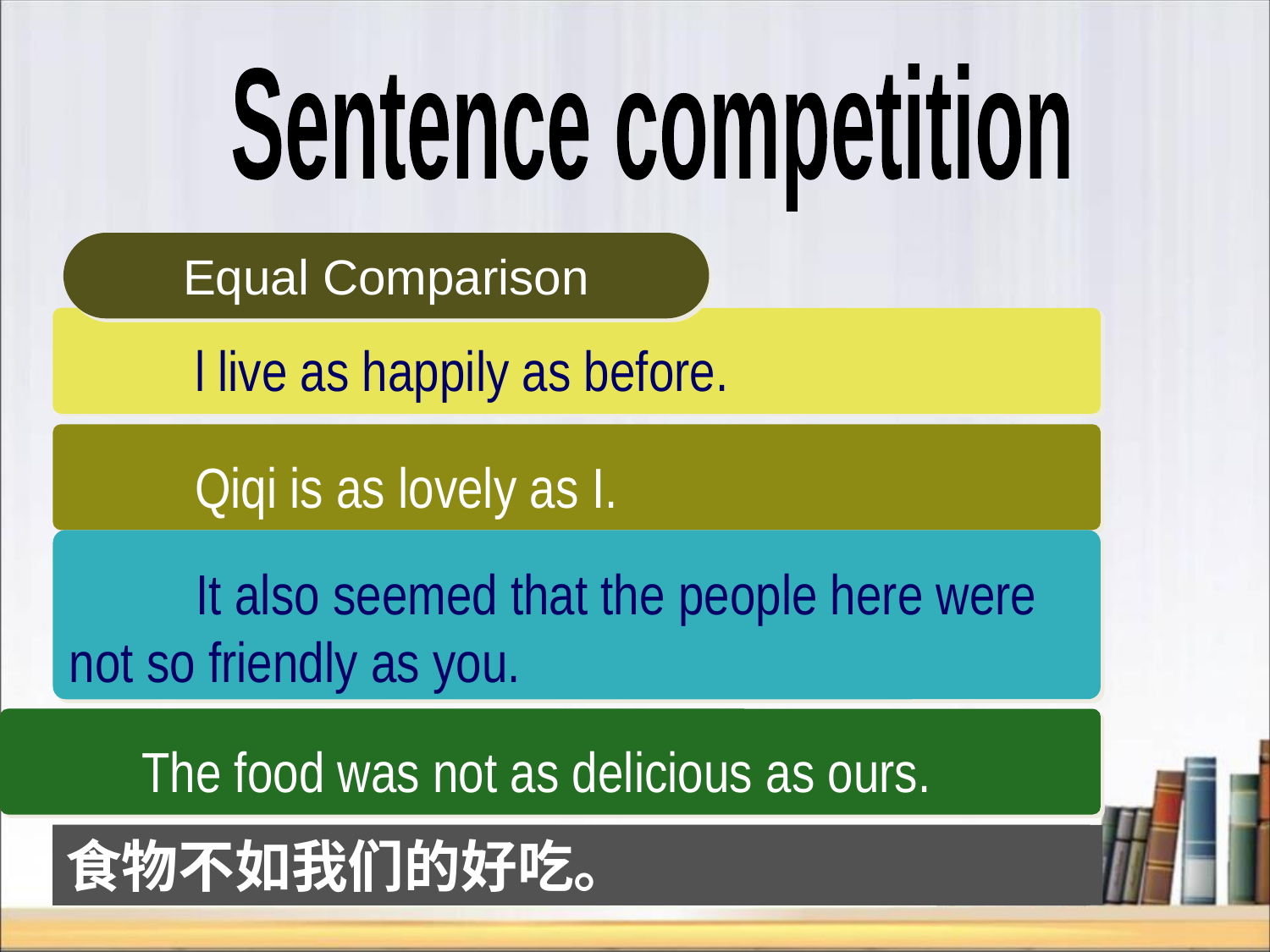

Sentence competition
Equal Comparison
	l live as happily as before.
	Qiqi is as lovely as I.
	It also seemed that the people here were not so friendly as you.
	The food was not as delicious as ours.
我像以前一样生活得很快乐。
奇奇和我一样可爱。
这儿的人似乎也不如你友好。
食物不如我们的好吃。